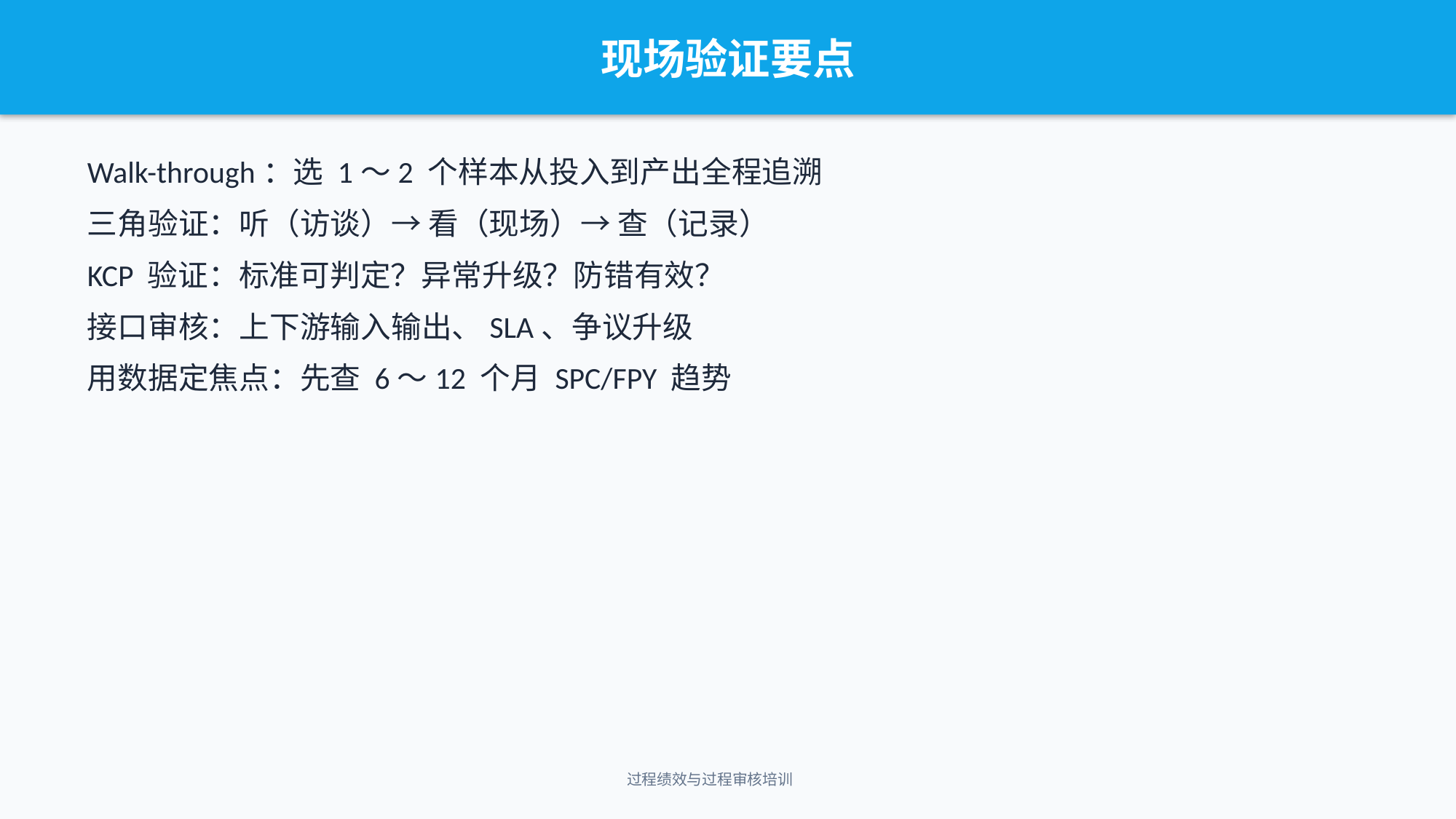

现场验证要点
Walk-through：选 1～2 个样本从投入到产出全程追溯
三角验证：听（访谈）→ 看（现场）→ 查（记录）
KCP 验证：标准可判定？异常升级？防错有效？
接口审核：上下游输入输出、SLA、争议升级
用数据定焦点：先查 6～12 个月 SPC/FPY 趋势
过程绩效与过程审核培训